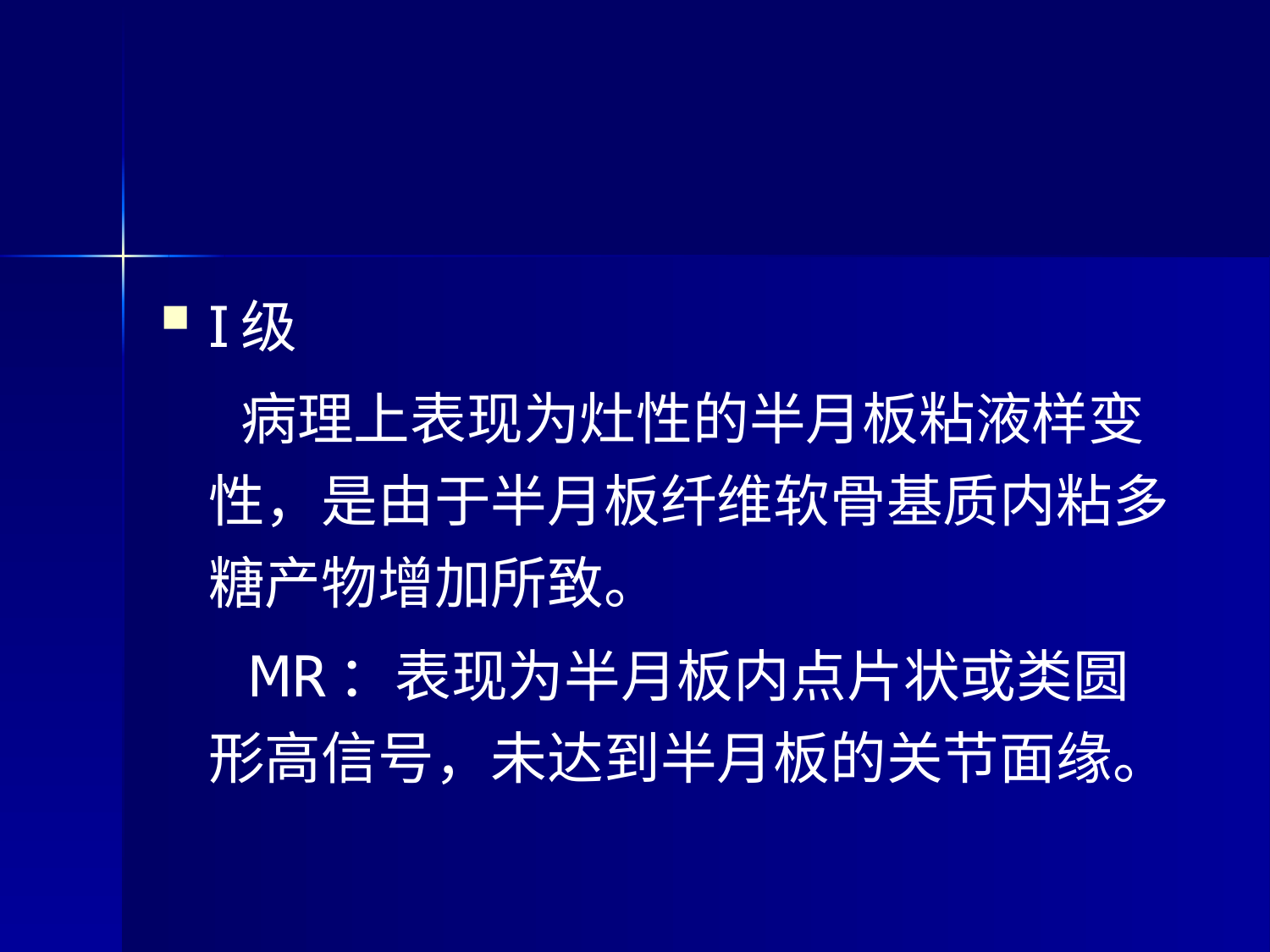

I级
     病理上表现为灶性的半月板粘液样变性，是由于半月板纤维软骨基质内粘多糖产物增加所致。
     MR：表现为半月板内点片状或类圆形高信号，未达到半月板的关节面缘。